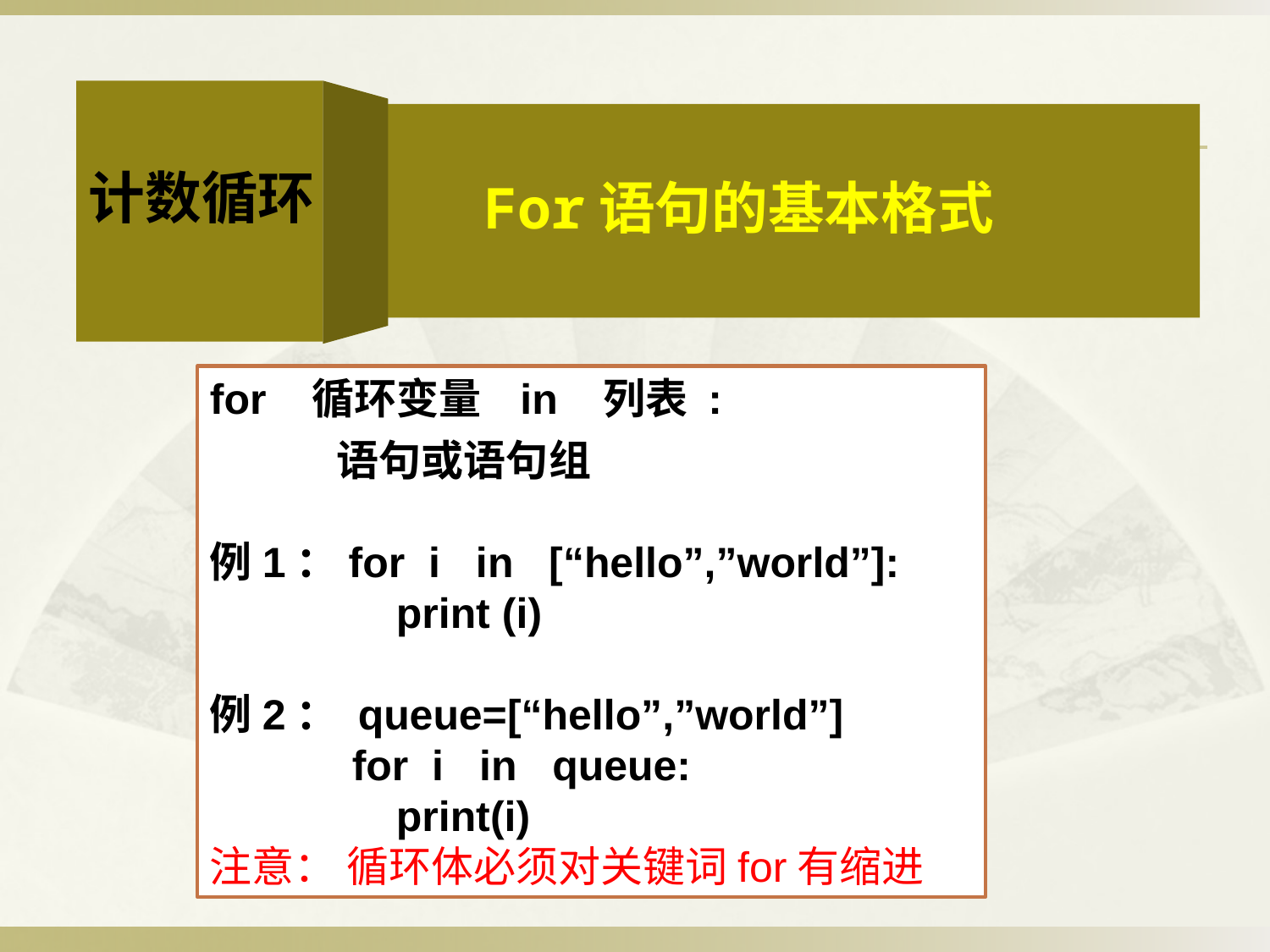

计数循环
For语句的基本格式
for   循环变量   in   列表 :
	语句或语句组

例1：for  i   in   [“hello”,”world”]:
	     print (i)

例2： queue=[“hello”,”world”]
            for  i   in   queue:
	     print(i)
注意： 循环体必须对关键词for有缩进